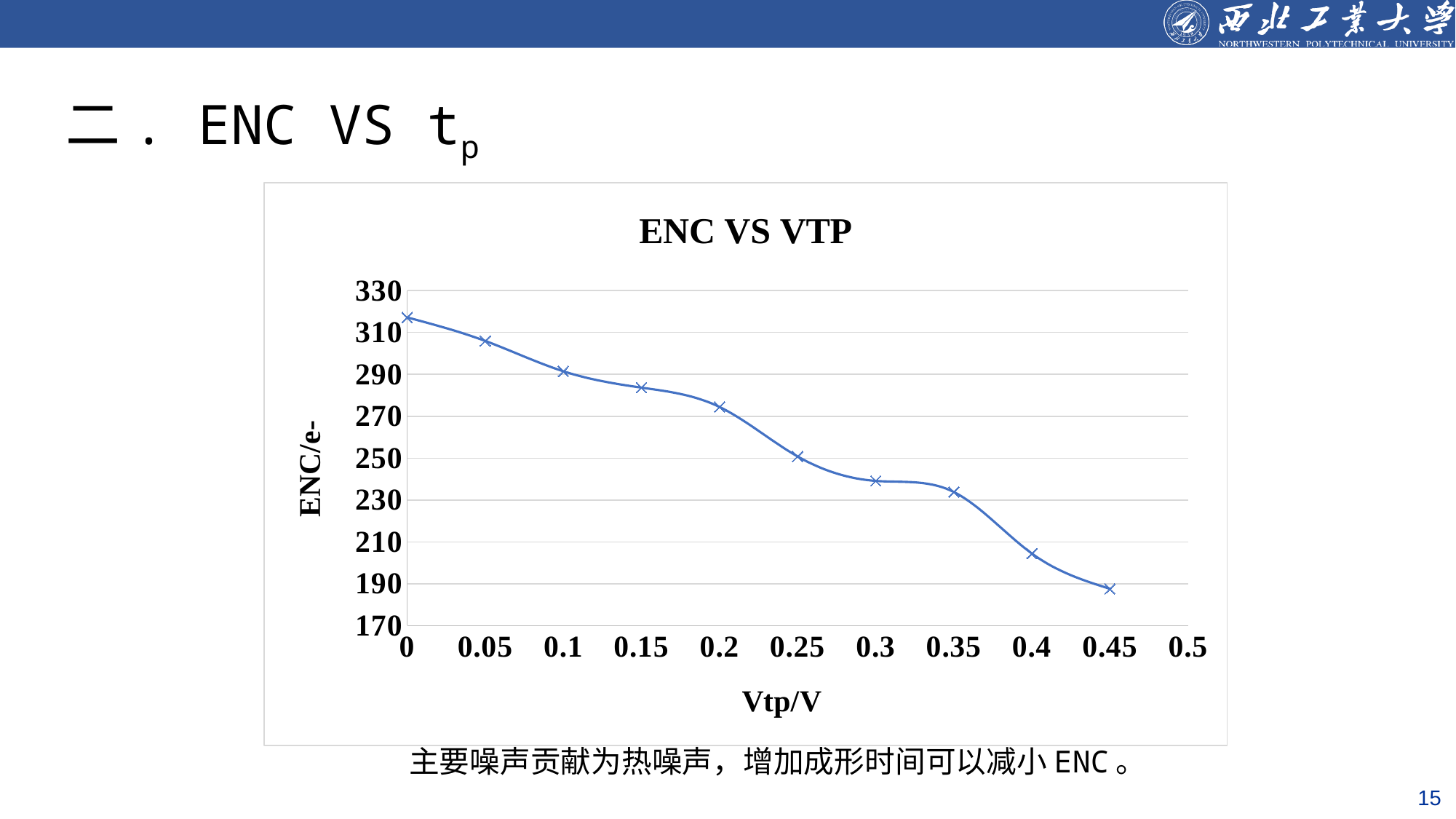

# 二. ENC VS tp

### Chart: ENC VS VTP

| Category |  |
|---|---|
主要噪声贡献为热噪声，增加成形时间可以减小ENC。
15